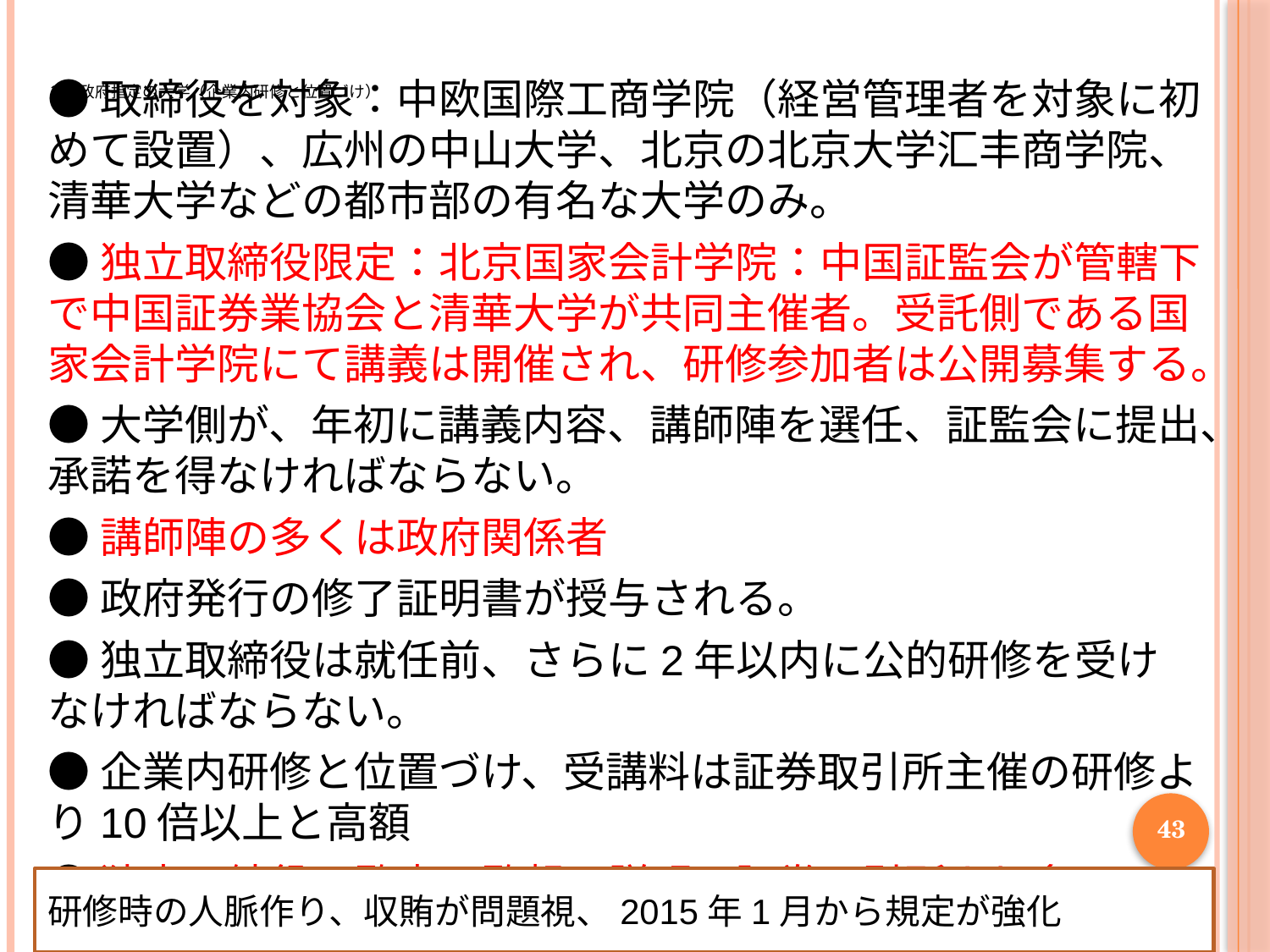

# ２　政府指定の大学（企業内研修と位置づけ）
●取締役を対象：中欧国際工商学院（経営管理者を対象に初めて設置）、広州の中山大学、北京の北京大学汇丰商学院、清華大学などの都市部の有名な大学のみ。
●独立取締役限定：北京国家会計学院：中国証監会が管轄下で中国証券業協会と清華大学が共同主催者。受託側である国家会計学院にて講義は開催され、研修参加者は公開募集する。
●大学側が、年初に講義内容、講師陣を選任、証監会に提出、承諾を得なければならない。
●講師陣の多くは政府関係者
●政府発行の修了証明書が授与される。
●独立取締役は就任前、さらに2年以内に公的研修を受けなければならない。
●企業内研修と位置づけ、受講料は証券取引所主催の研修より10倍以上と高額
●独立取締役の監査・監督の説明は証券取引所より多い。

43
研修時の人脈作り、収賄が問題視、2015年1月から規定が強化